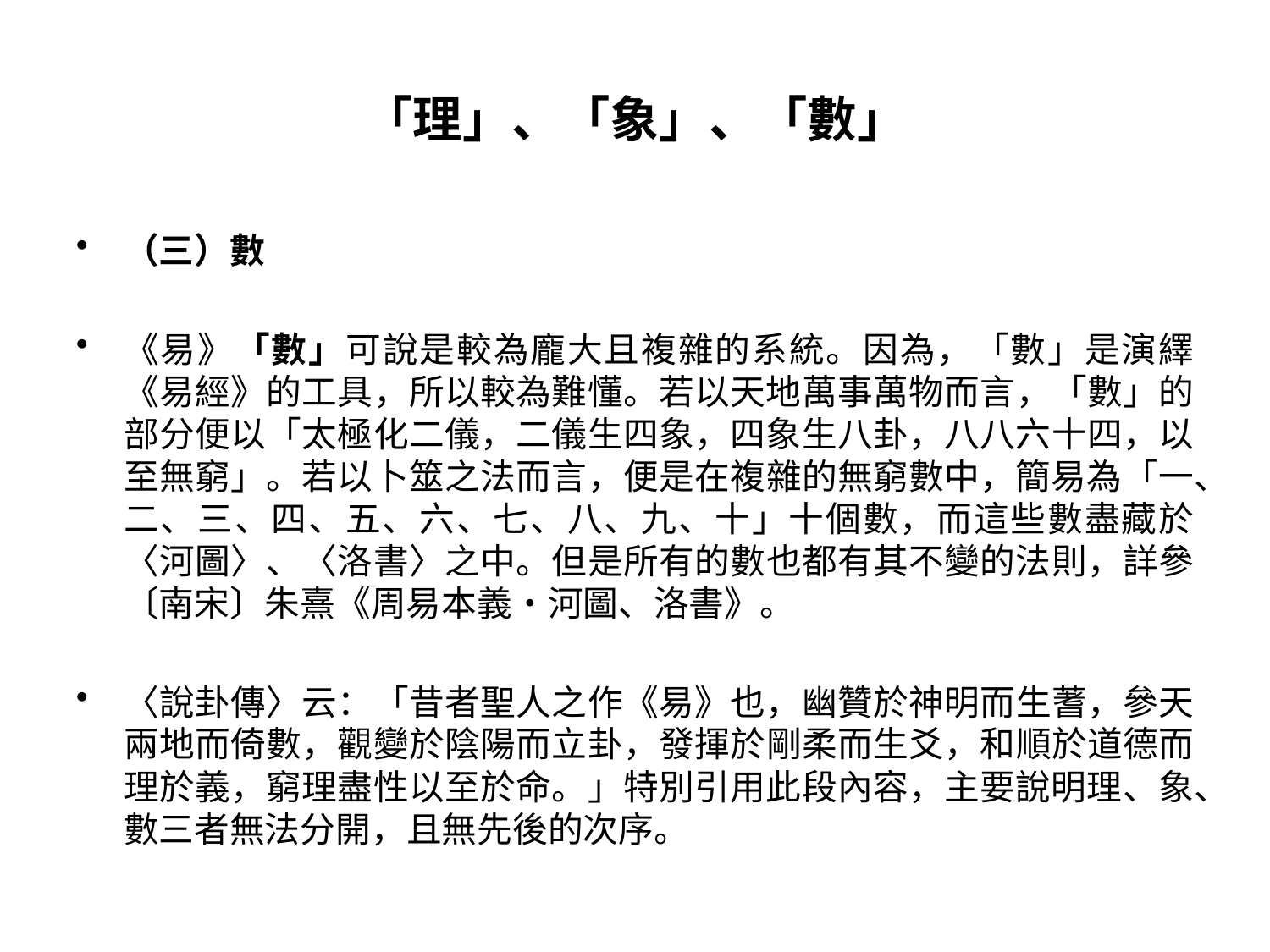

# 「理」、「象」、「數」
（三）數

《易》「數」可說是較為龐大且複雜的系統。因為，「數」是演繹《易經》的工具，所以較為難懂。若以天地萬事萬物而言，「數」的部分便以「太極化二儀，二儀生四象，四象生八卦，八八六十四，以至無窮」。若以卜筮之法而言，便是在複雜的無窮數中，簡易為「一、二、三、四、五、六、七、八、九、十」十個數，而這些數盡藏於〈河圖〉、〈洛書〉之中。但是所有的數也都有其不變的法則，詳參〔南宋〕朱熹《周易本義‧河圖、洛書》。

〈說卦傳〉云：「昔者聖人之作《易》也，幽贊於神明而生蓍，參天兩地而倚數，觀變於陰陽而立卦，發揮於剛柔而生爻，和順於道德而理於義，窮理盡性以至於命。」特別引用此段內容，主要說明理、象、數三者無法分開，且無先後的次序。